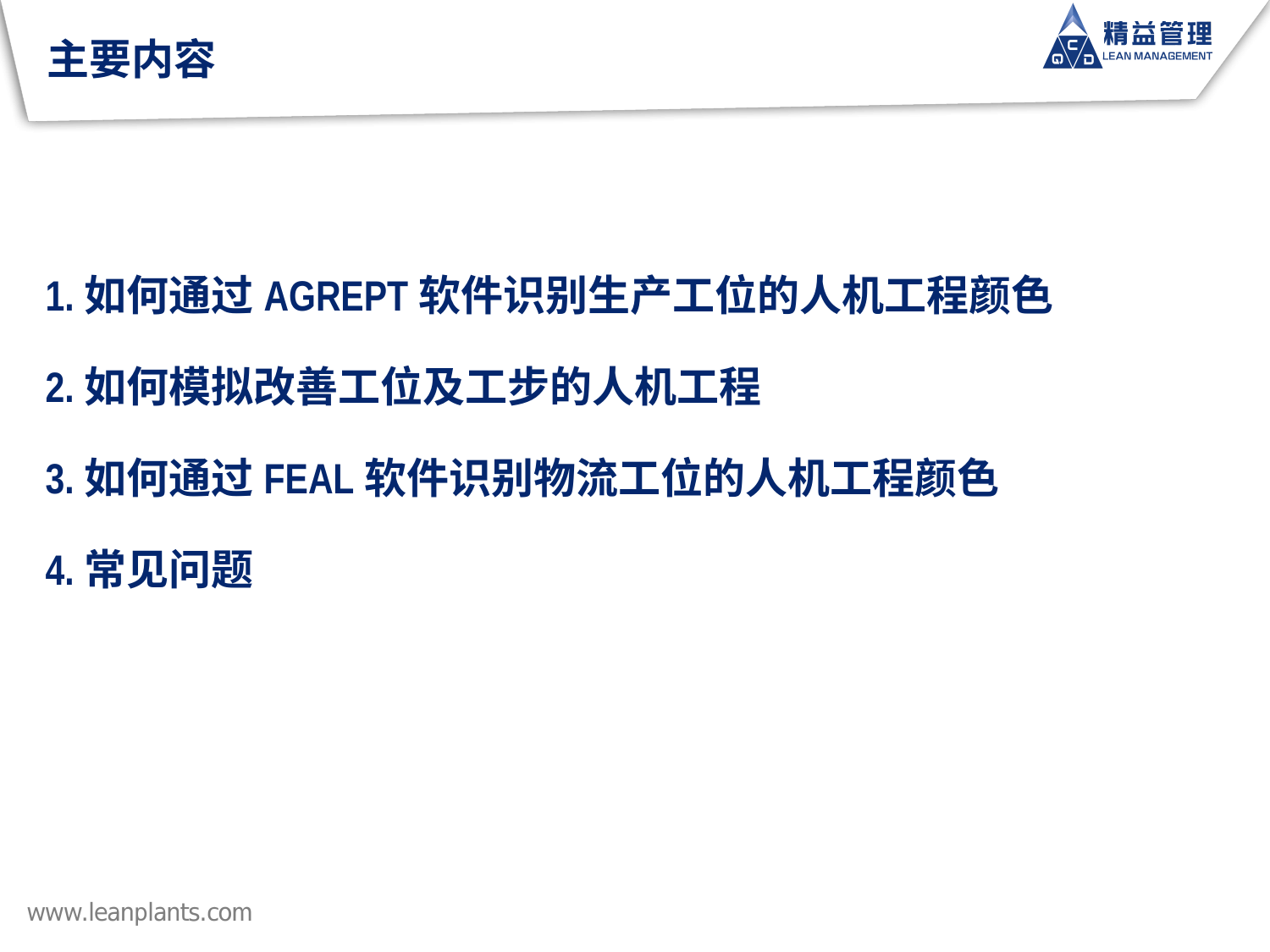

# 主要内容
1.如何通过AGREPT软件识别生产工位的人机工程颜色
2.如何模拟改善工位及工步的人机工程
3.如何通过FEAL软件识别物流工位的人机工程颜色
4.常见问题